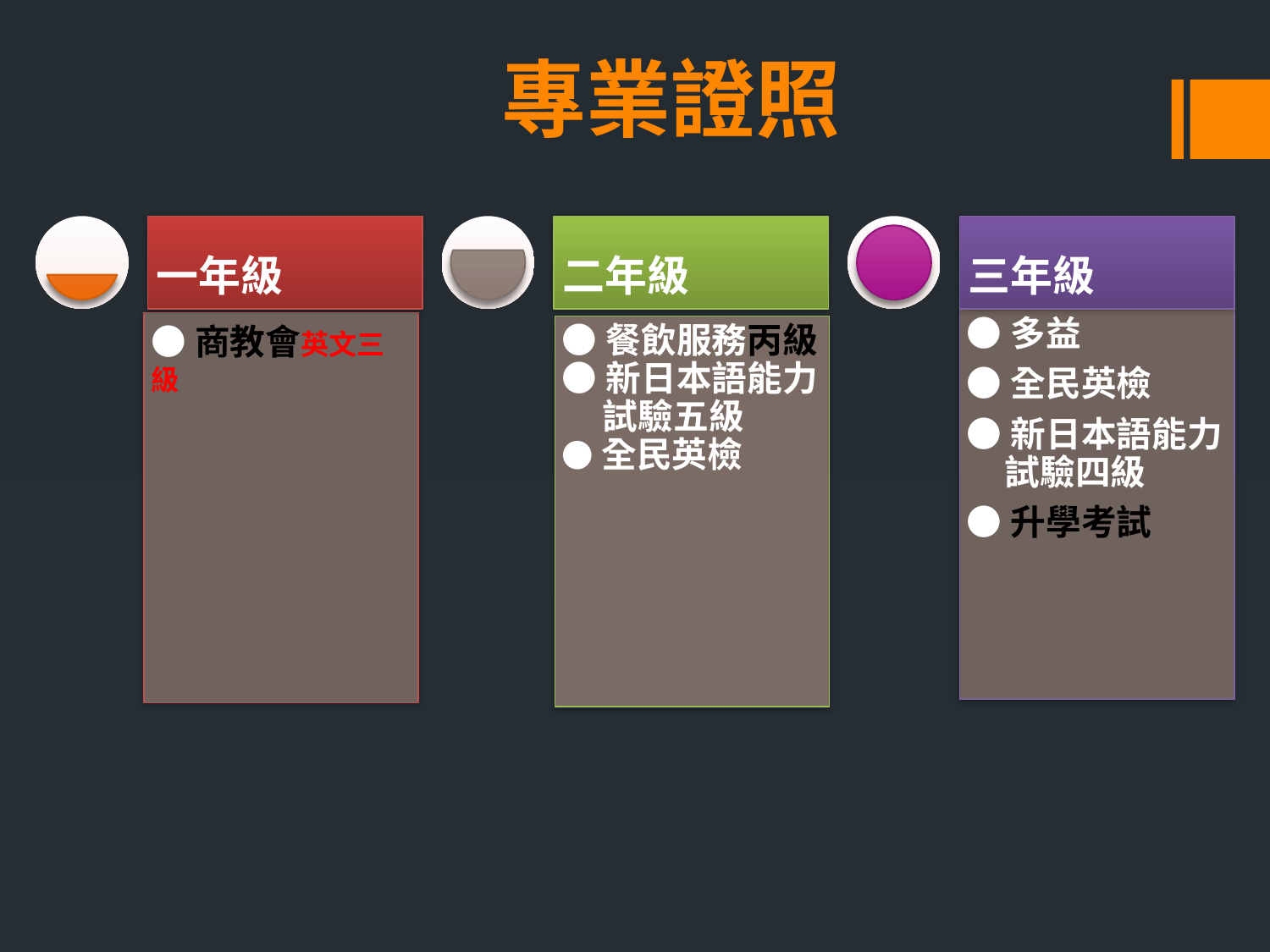

專業證照
●商教會英文三級
一年級
●餐飲服務丙級
●新日本語能力
    試驗五級
●全民英檢
二年級
●多益
●全民英檢
●新日本語能力試驗四級
●升學考試
三年級